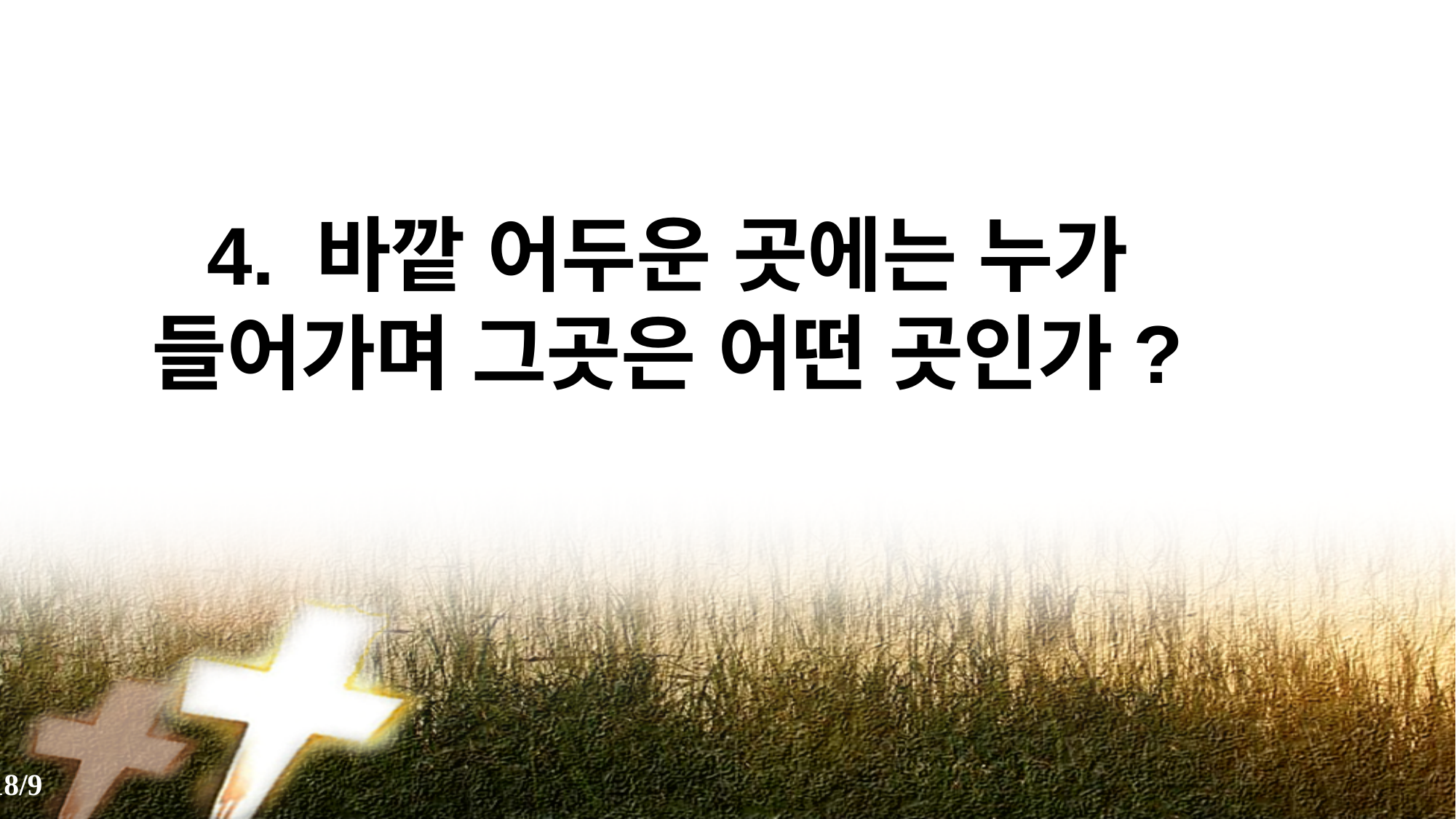

4. 바깥 어두운 곳에는 누가 들어가며 그곳은 어떤 곳인가?